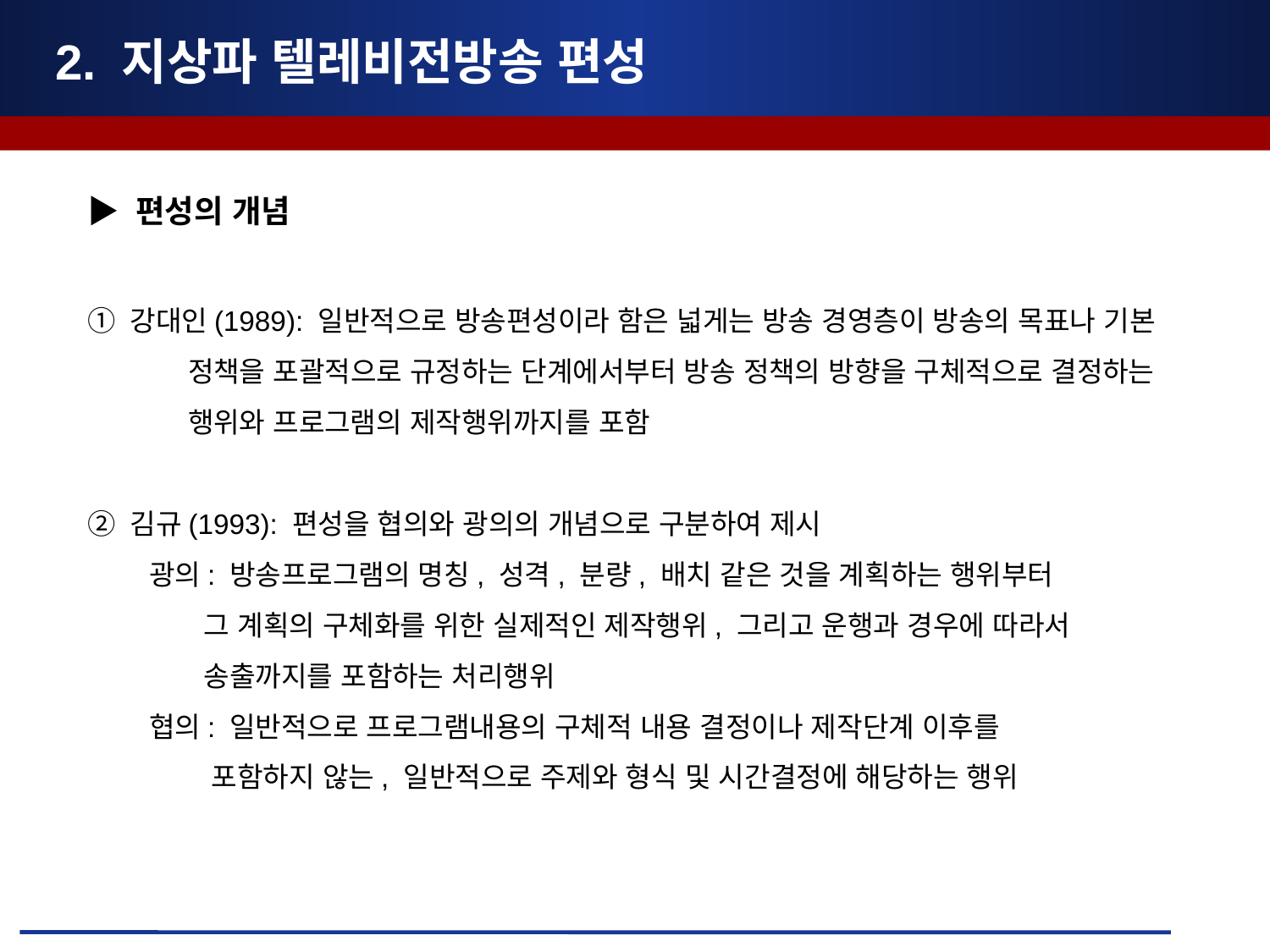

# 2. 지상파 텔레비전방송 편성
▶ 편성의 개념

① 강대인(1989): 일반적으로 방송편성이라 함은 넓게는 방송 경영층이 방송의 목표나 기본 정책을 포괄적으로 규정하는 단계에서부터 방송 정책의 방향을 구체적으로 결정하는 행위와 프로그램의 제작행위까지를 포함

② 김규(1993): 편성을 협의와 광의의 개념으로 구분하여 제시
       광의: 방송프로그램의 명칭, 성격, 분량, 배치 같은 것을 계획하는 행위부터
              그 계획의 구체화를 위한 실제적인 제작행위, 그리고 운행과 경우에 따라서
              송출까지를 포함하는 처리행위
       협의: 일반적으로 프로그램내용의 구체적 내용 결정이나 제작단계 이후를
               포함하지 않는, 일반적으로 주제와 형식 및 시간결정에 해당하는 행위